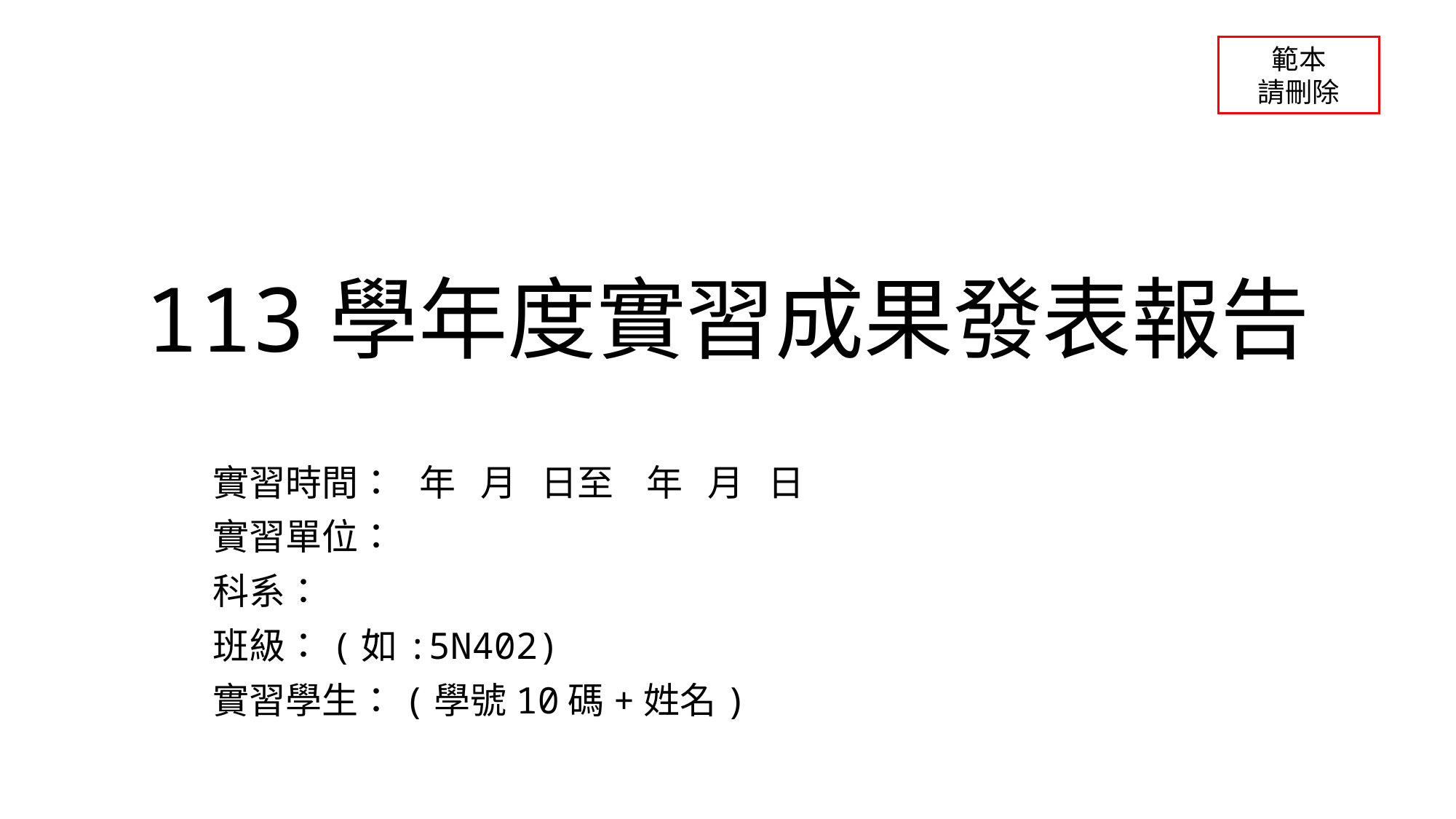

範本
請刪除
# 113學年度實習成果發表報告
實習時間：   年   月   日至    年   月   日
實習單位：
科系：
班級：(如:5N402)
實習學生：(學號10碼+姓名)